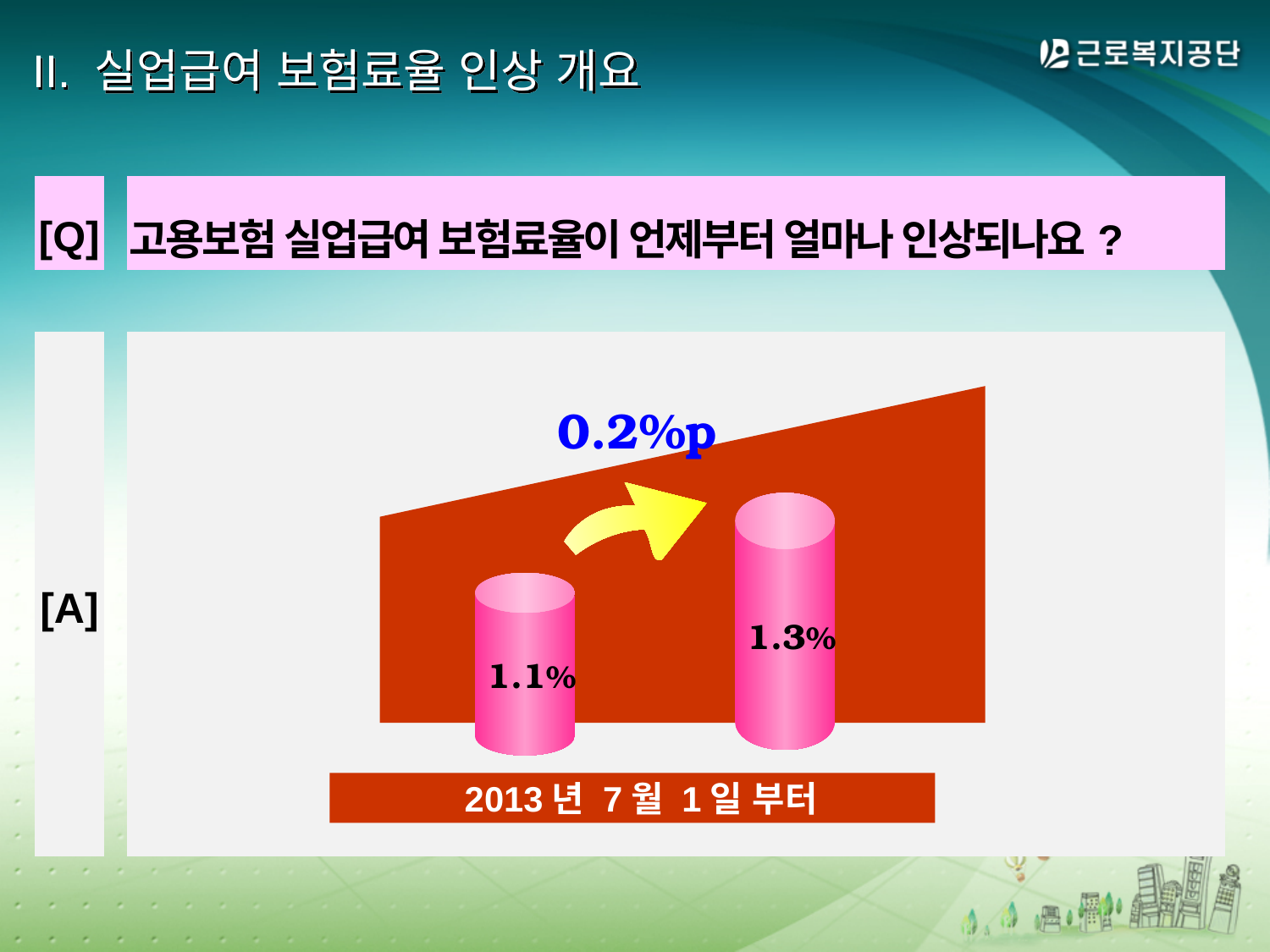

II. 실업급여 보험료율 인상 개요
| [Q] |  | 고용보험 실업급여 보험료율이 언제부터 얼마나 인상되나요? |
| --- | --- | --- |
|  |  |  |
| [A] |  |  |

0.2%p

1.3%
1.1%
  2013년 7월 1일 부터